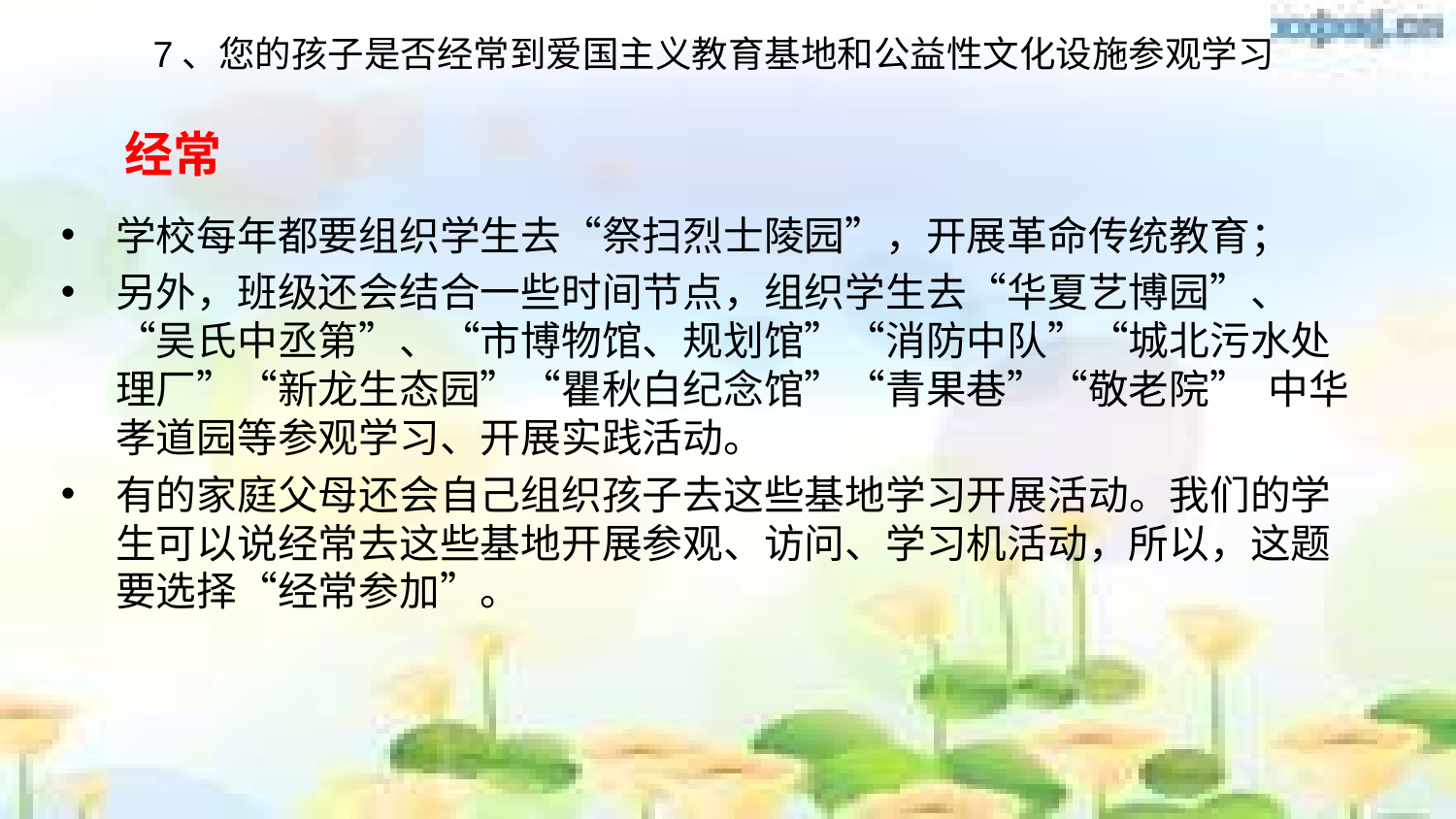

7、您的孩子是否经常到爱国主义教育基地和公益性文化设施参观学习
经常
学校每年都要组织学生去“祭扫烈士陵园”，开展革命传统教育；
另外，班级还会结合一些时间节点，组织学生去“华夏艺博园”、“吴氏中丞第”、“市博物馆、规划馆”“消防中队”“城北污水处理厂”“新龙生态园”“瞿秋白纪念馆”“青果巷”“敬老院”  中华孝道园等参观学习、开展实践活动。
有的家庭父母还会自己组织孩子去这些基地学习开展活动。我们的学生可以说经常去这些基地开展参观、访问、学习机活动，所以，这题要选择“经常参加”。